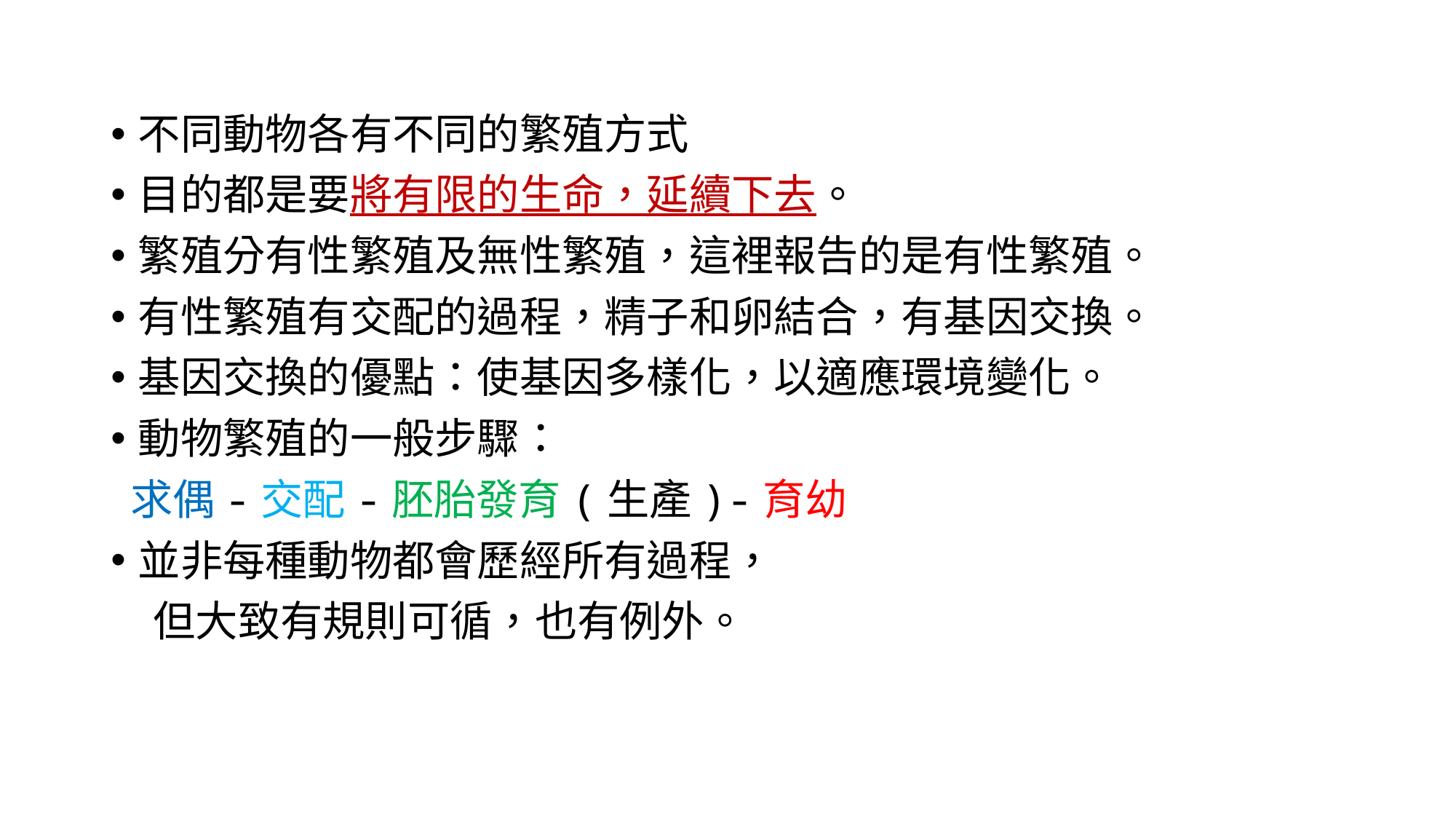

#
不同動物各有不同的繁殖方式
目的都是要將有限的生命，延續下去。
繁殖分有性繁殖及無性繁殖，這裡報告的是有性繁殖。
有性繁殖有交配的過程，精子和卵結合，有基因交換。
基因交換的優點：使基因多樣化，以適應環境變化。
動物繁殖的一般步驟：
 求偶-交配-胚胎發育(生產)-育幼
並非每種動物都會歷經所有過程，
　但大致有規則可循，也有例外。